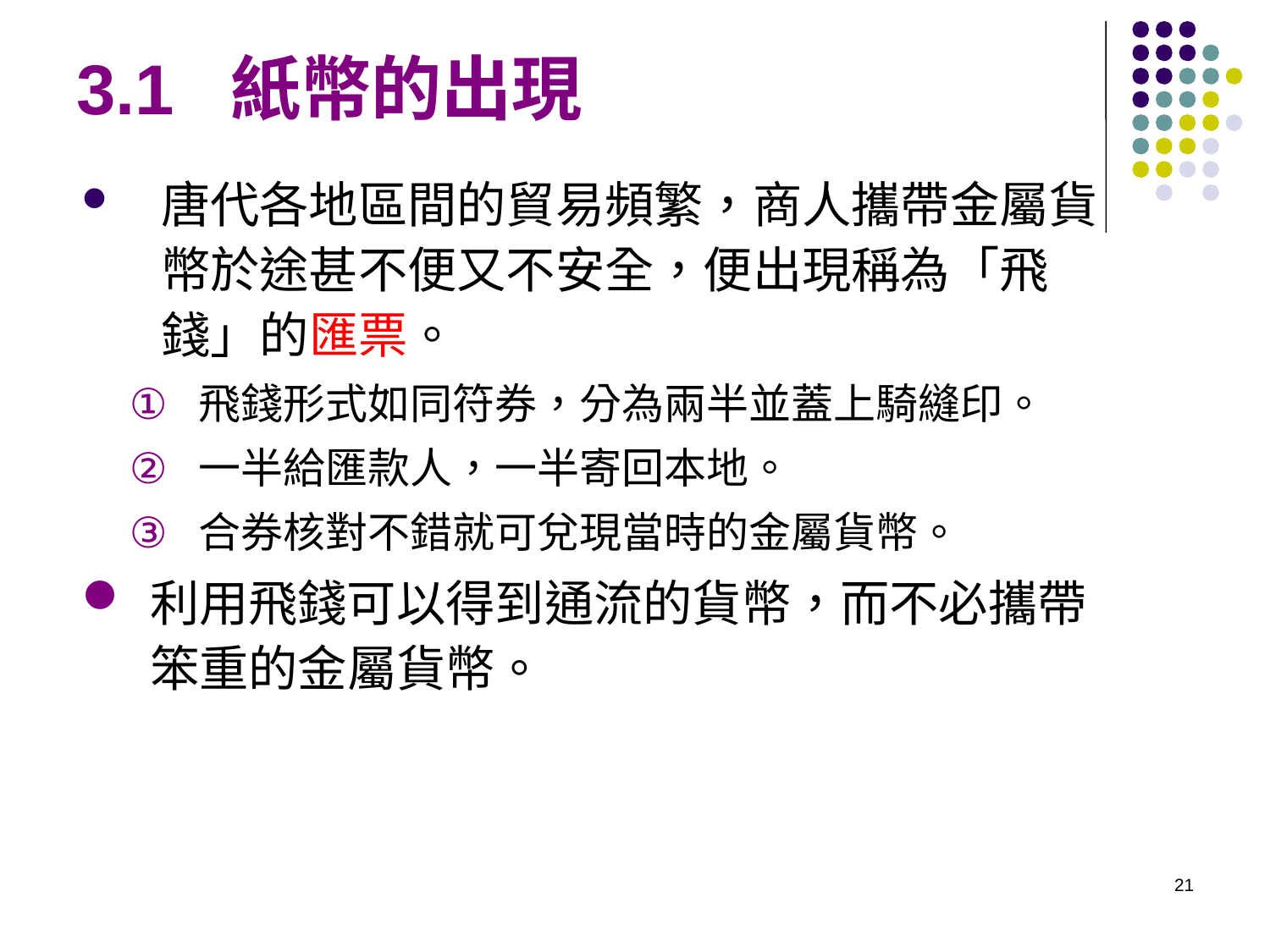

# 3.1  紙幣的出現
唐代各地區間的貿易頻繁，商人攜帶金屬貨幣於途甚不便又不安全，便出現稱為「飛錢」的匯票。
飛錢形式如同符券，分為兩半並蓋上騎縫印。
一半給匯款人，一半寄回本地。
合券核對不錯就可兌現當時的金屬貨幣。
利用飛錢可以得到通流的貨幣，而不必攜帶笨重的金屬貨幣。
21